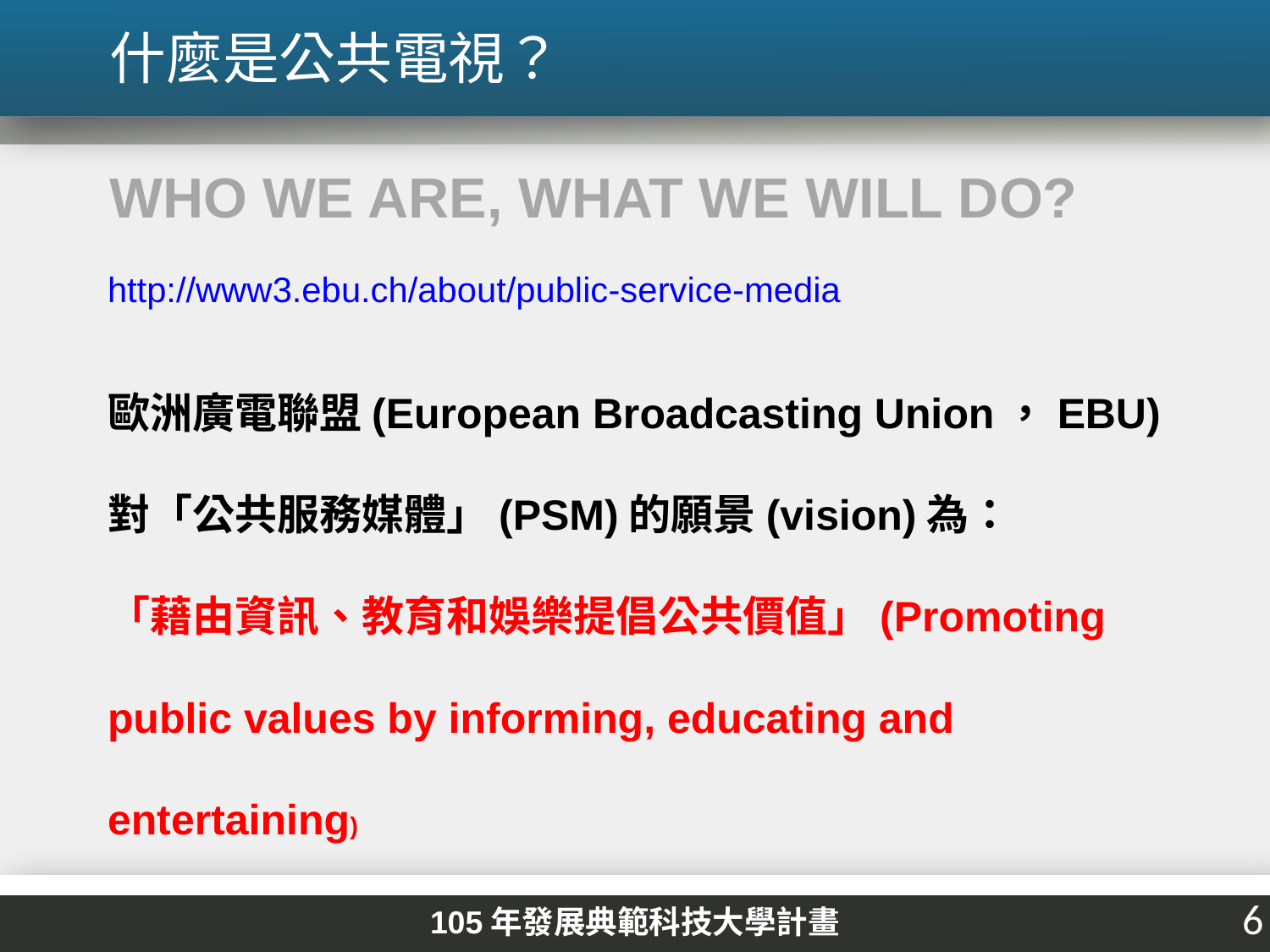

什麼是公共電視？
WHO WE ARE, WHAT WE WILL DO?
http://www3.ebu.ch/about/public-service-media

歐洲廣電聯盟(European Broadcasting Union，EBU)對「公共服務媒體」(PSM)的願景(vision)為：
「藉由資訊、教育和娛樂提倡公共價值」(Promoting public values by informing, educating and entertaining)